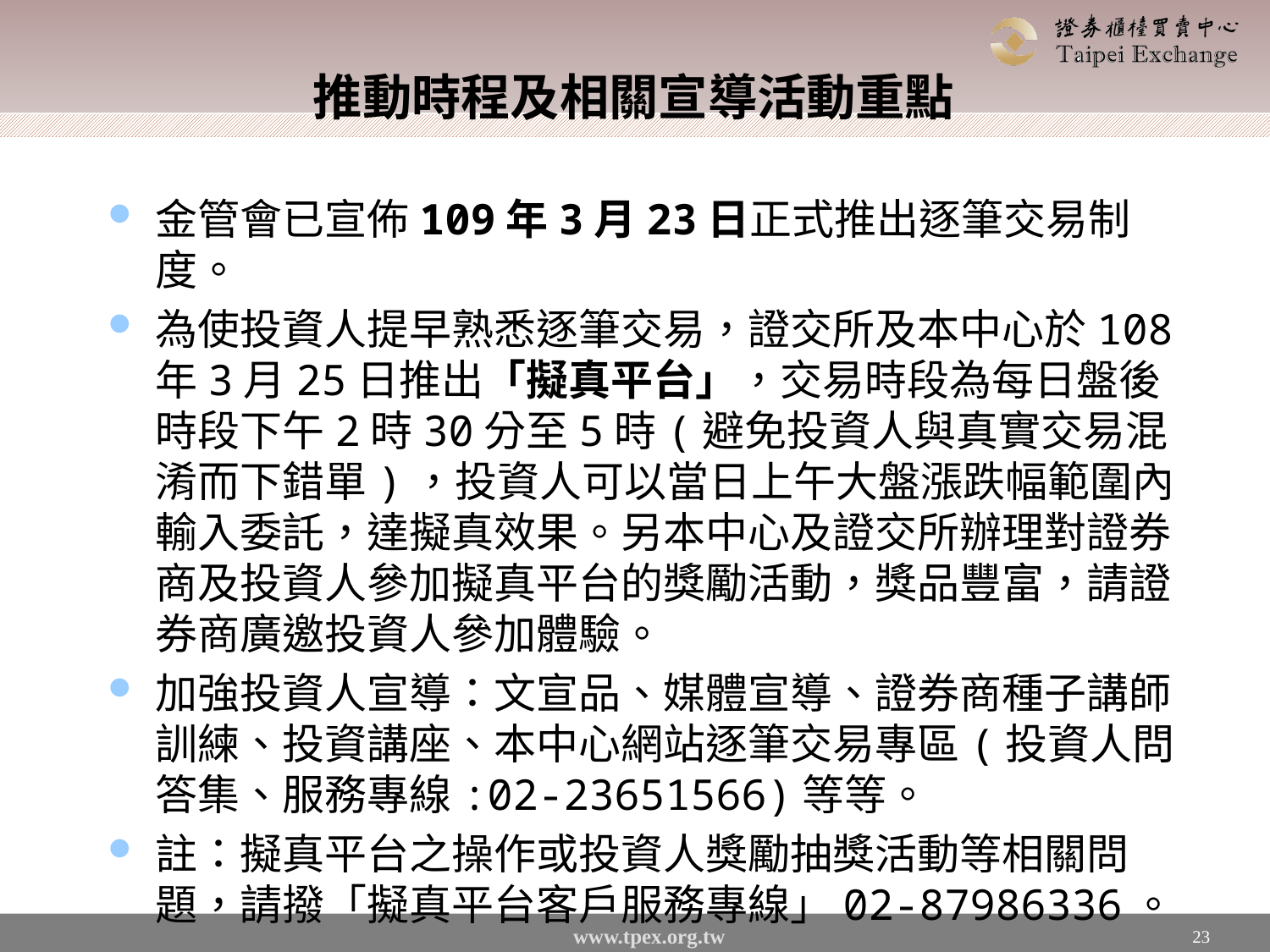

# 推動時程及相關宣導活動重點
金管會已宣佈109年3月23日正式推出逐筆交易制度。
為使投資人提早熟悉逐筆交易，證交所及本中心於108年3月25日推出「擬真平台」，交易時段為每日盤後時段下午2時30分至5時(避免投資人與真實交易混淆而下錯單)，投資人可以當日上午大盤漲跌幅範圍內輸入委託，達擬真效果。另本中心及證交所辦理對證券商及投資人參加擬真平台的獎勵活動，獎品豐富，請證券商廣邀投資人參加體驗。
加強投資人宣導：文宣品、媒體宣導、證券商種子講師訓練、投資講座、本中心網站逐筆交易專區(投資人問答集、服務專線:02-23651566)等等。
註：擬真平台之操作或投資人獎勵抽獎活動等相關問題，請撥「擬真平台客戶服務專線」02-87986336。
23